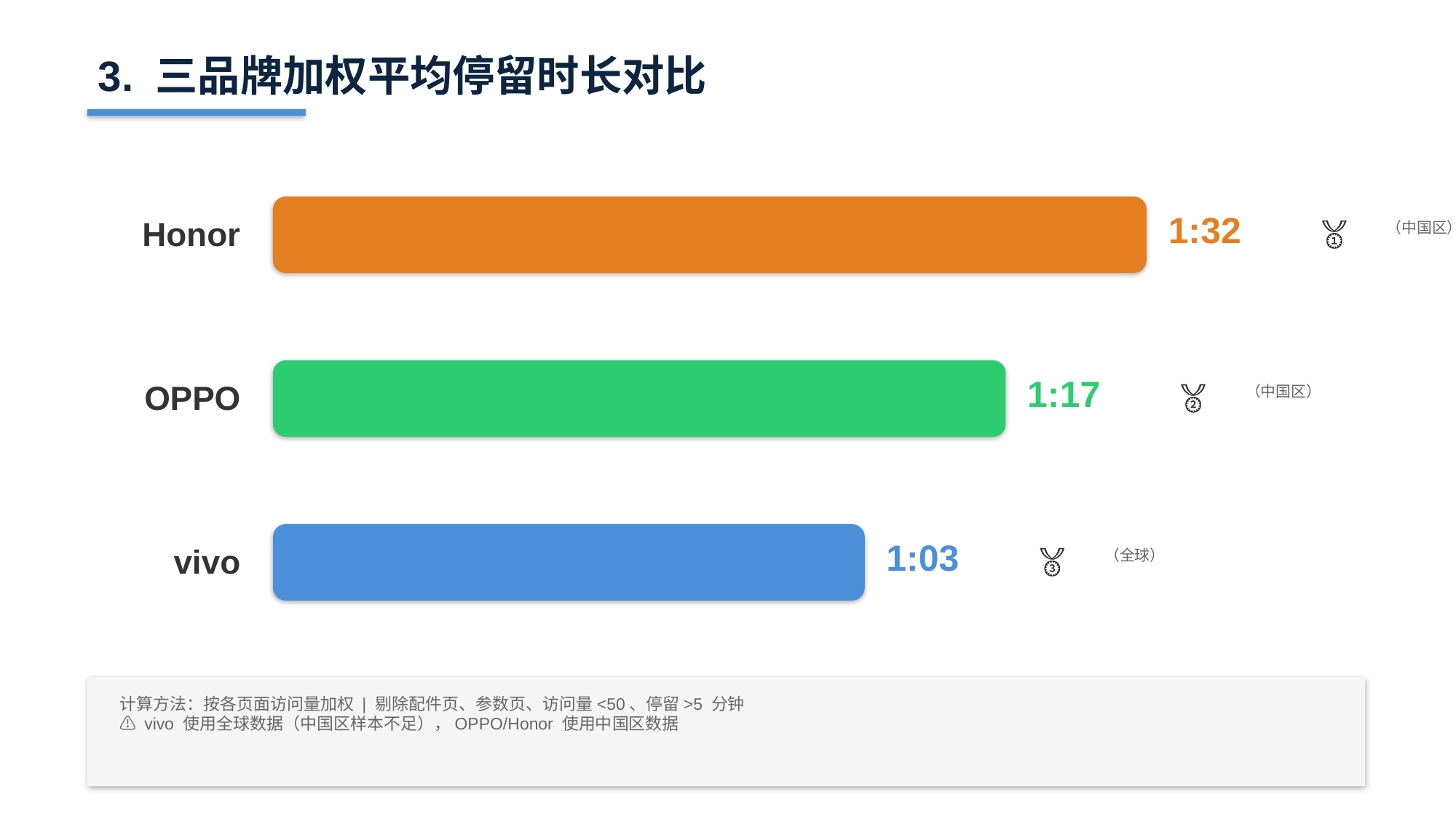

3. 三品牌加权平均停留时长对比

1:32
Honor
🥇
（中国区）

1:17
OPPO
🥈
（中国区）

1:03
vivo
🥉
（全球）

计算方法：按各页面访问量加权 | 剔除配件页、参数页、访问量<50、停留>5 分钟
⚠️ vivo 使用全球数据（中国区样本不足），OPPO/Honor 使用中国区数据